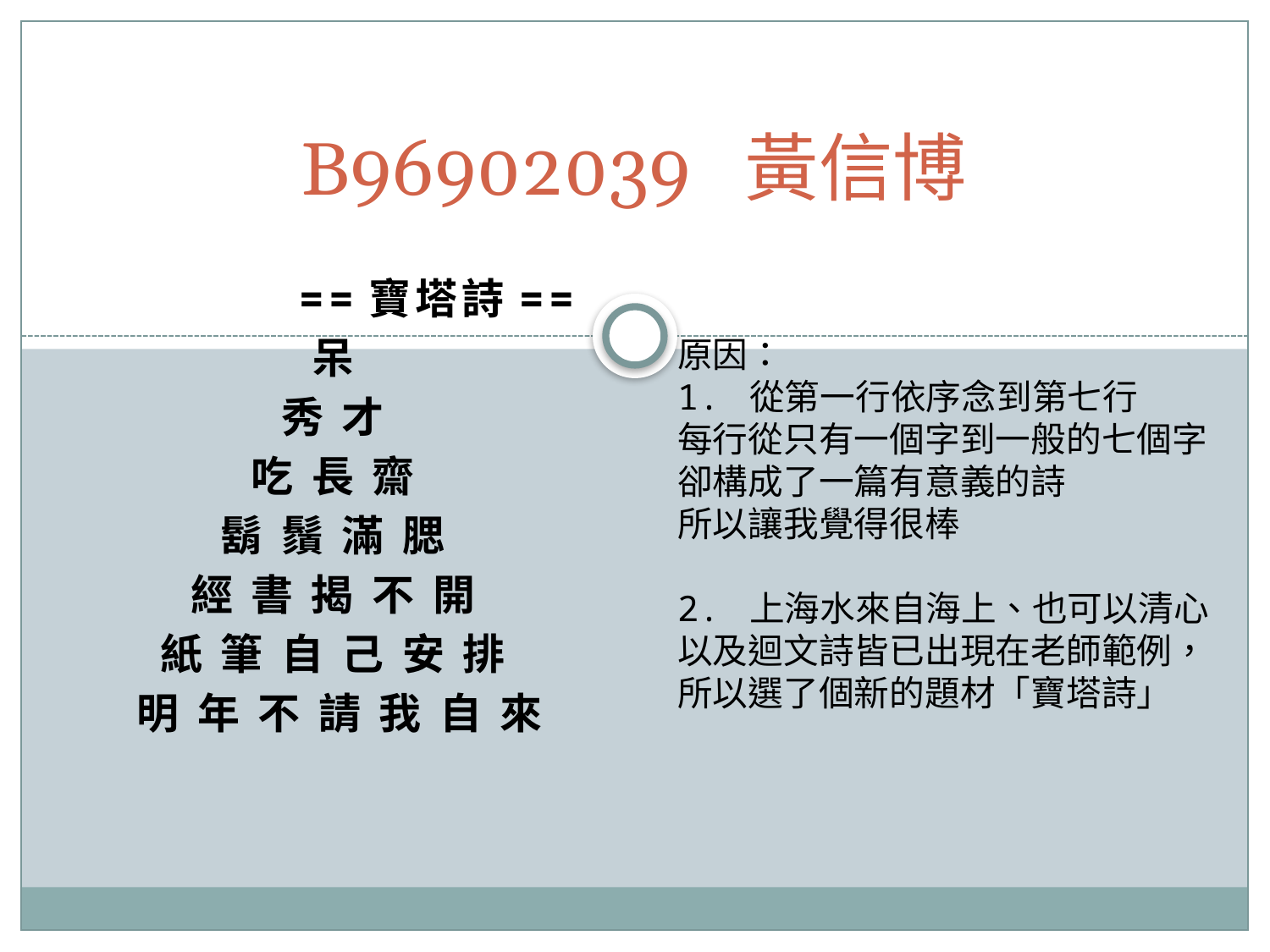

# B96902039  黃信博
             ==寶塔詩==
呆
秀 才
吃 長 齋
鬍 鬚 滿 腮
經 書 揭 不 開
紙 筆 自 己 安 排
明 年 不 請 我 自 來
原因：
1. 從第一行依序念到第七行
每行從只有一個字到一般的七個字
卻構成了一篇有意義的詩
所以讓我覺得很棒

2. 上海水來自海上、也可以清心以及迴文詩皆已出現在老師範例，所以選了個新的題材「寶塔詩」